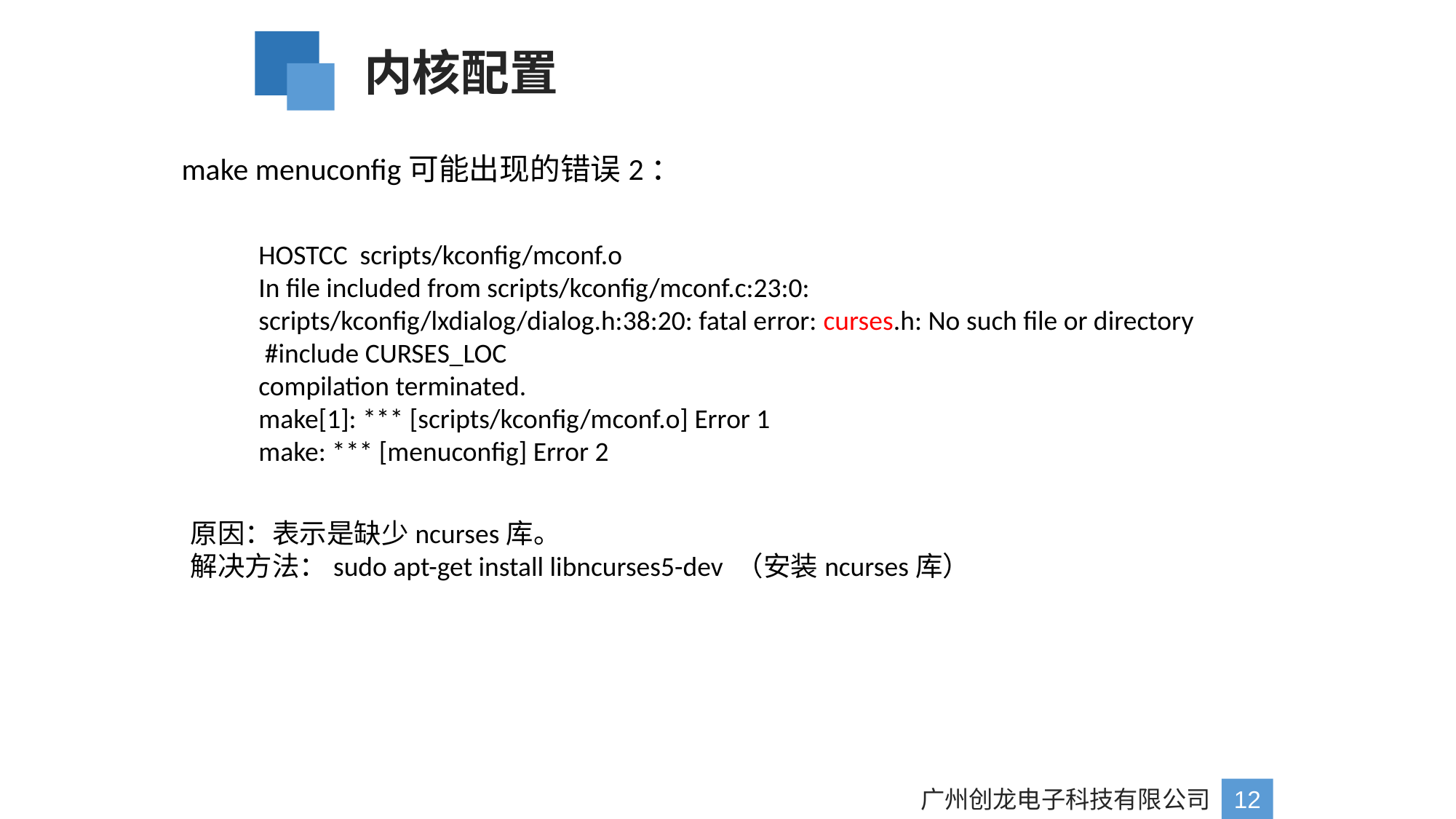

内核配置
make menuconfig可能出现的错误2：

HOSTCC  scripts/kconfig/mconf.o
In file included from scripts/kconfig/mconf.c:23:0:
scripts/kconfig/lxdialog/dialog.h:38:20: fatal error: curses.h: No such file or directory
 #include CURSES_LOC
compilation terminated.
make[1]: *** [scripts/kconfig/mconf.o] Error 1
make: *** [menuconfig] Error 2
原因：表示是缺少ncurses库。
解决方法：sudo apt-get install libncurses5-dev （安装ncurses库）
广州创龙电子科技有限公司
12